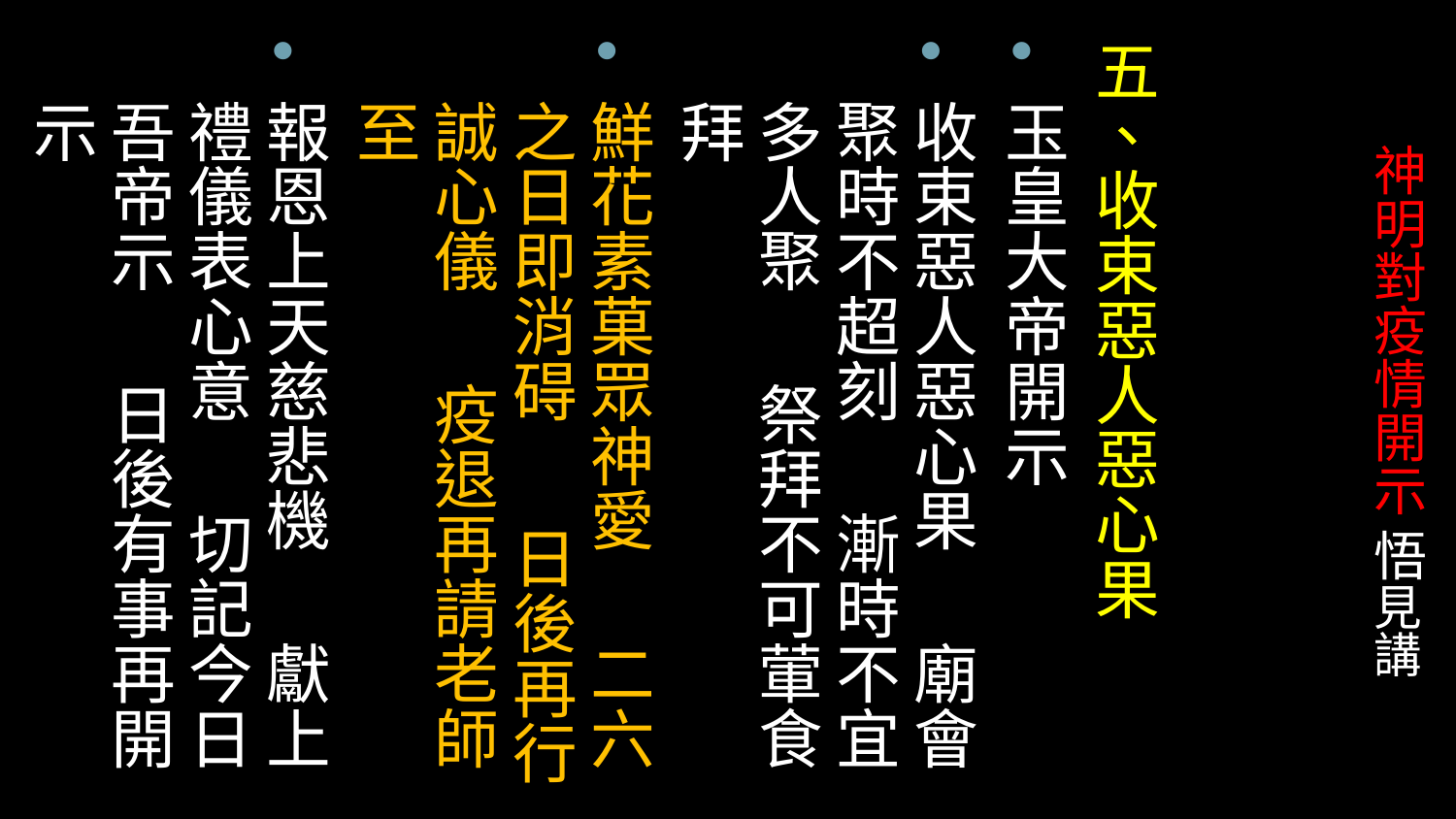

五、收束惡人惡心果
玉皇大帝開示
收束惡人惡心果      廟會聚時不超刻      漸時不宜多人聚      祭拜不可葷食拜
鮮花素菓眾神愛      二六之日即消碍       日後再行誠心儀      疫退再請老師至
報恩上天慈悲機      獻上禮儀表心意      切記今日吾帝示      日後有事再開示
# 神明對疫情開示 悟見講